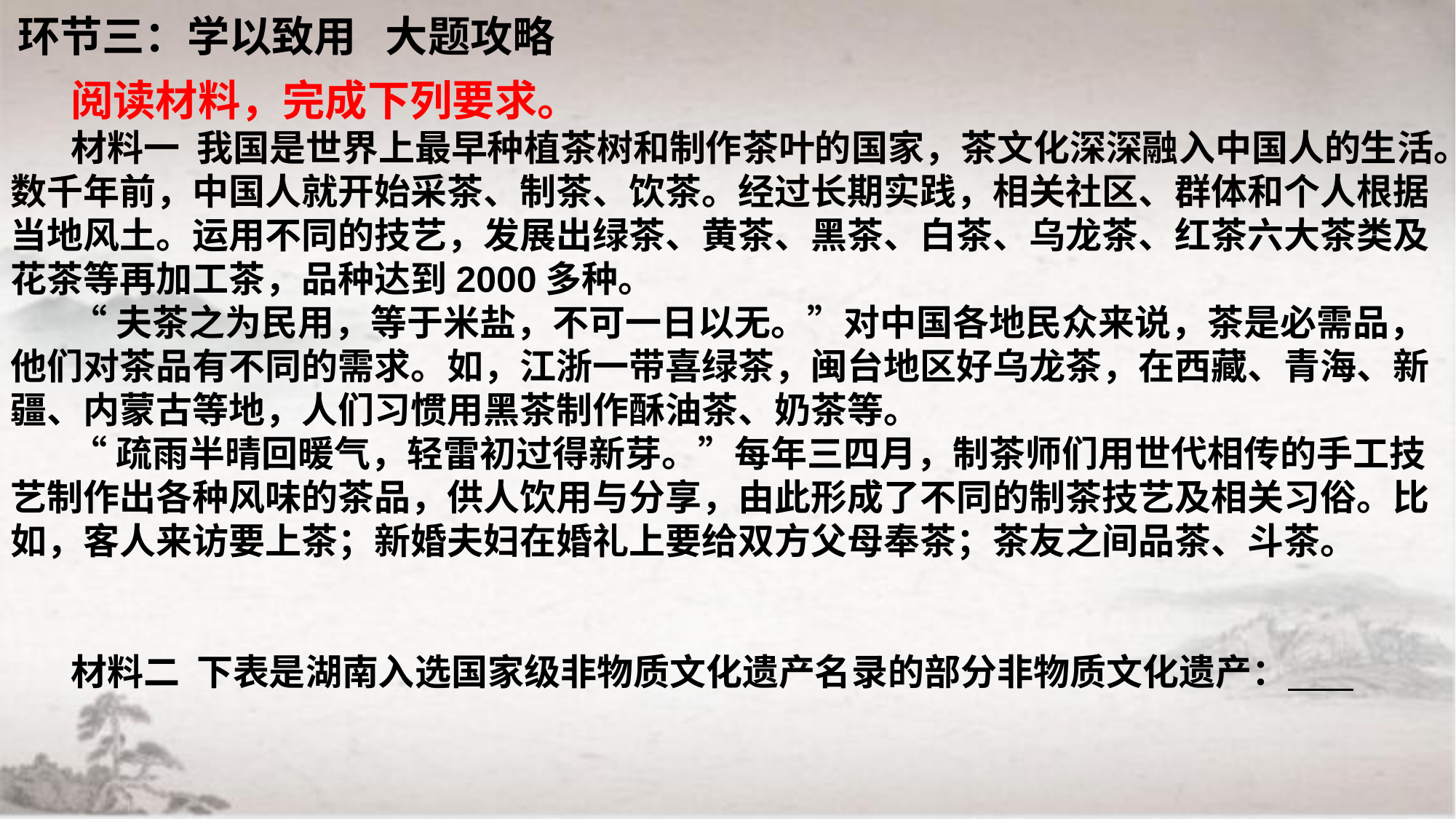

环节三：学以致用   大题攻略
阅读材料，完成下列要求。
材料一  我国是世界上最早种植茶树和制作茶叶的国家，茶文化深深融入中国人的生活。数千年前，中国人就开始采茶、制茶、饮茶。经过长期实践，相关社区、群体和个人根据当地风土。运用不同的技艺，发展出绿茶、黄茶、黑茶、白茶、乌龙茶、红茶六大茶类及花茶等再加工茶，品种达到2000多种。
“夫茶之为民用，等于米盐，不可一日以无。”对中国各地民众来说，茶是必需品，他们对茶品有不同的需求。如，江浙一带喜绿茶，闽台地区好乌龙茶，在西藏、青海、新疆、内蒙古等地，人们习惯用黑茶制作酥油茶、奶茶等。
“疏雨半晴回暖气，轻雷初过得新芽。”每年三四月，制茶师们用世代相传的手工技艺制作出各种风味的茶品，供人饮用与分享，由此形成了不同的制茶技艺及相关习俗。比如，客人来访要上茶；新婚夫妇在婚礼上要给双方父母奉茶；茶友之间品茶、斗茶。

材料二  下表是湖南入选国家级非物质文化遗产名录的部分非物质文化遗产：

（1）参考上述案例，就“如何寻找讲好中华文化故事的密码”撰写一份建议书。
要求：①结合《文化生活》相关知识。 ②紧扣主题，建议科学，逻辑清晰，结构合理。③科学术语使用规范，字数在250字左右。